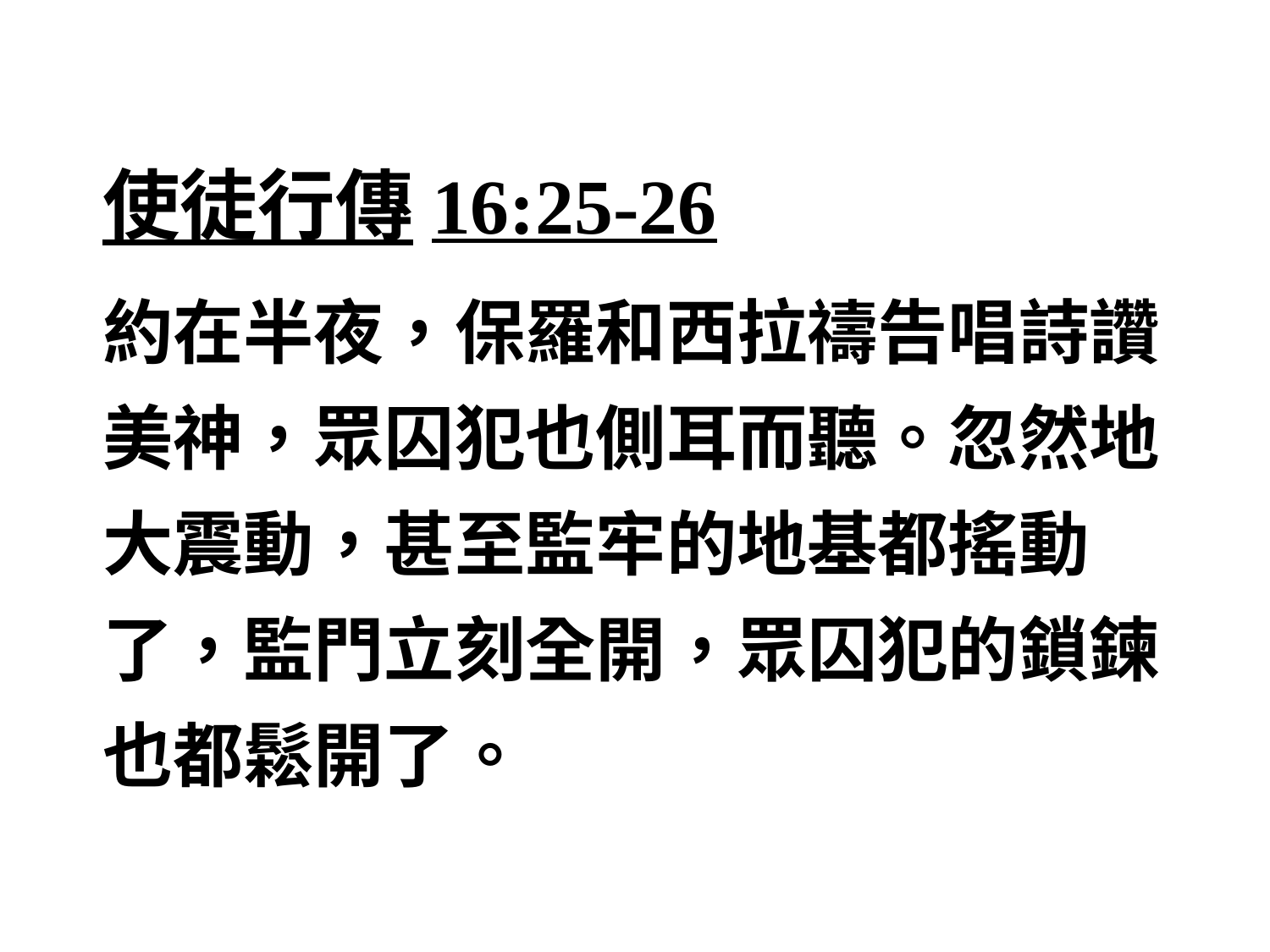

使徒行傳16:25-26

約在半夜，保羅和西拉禱告唱詩讚美神，眾囚犯也側耳而聽。忽然地大震動，甚至監牢的地基都搖動了，監門立刻全開，眾囚犯的鎖鍊也都鬆開了。